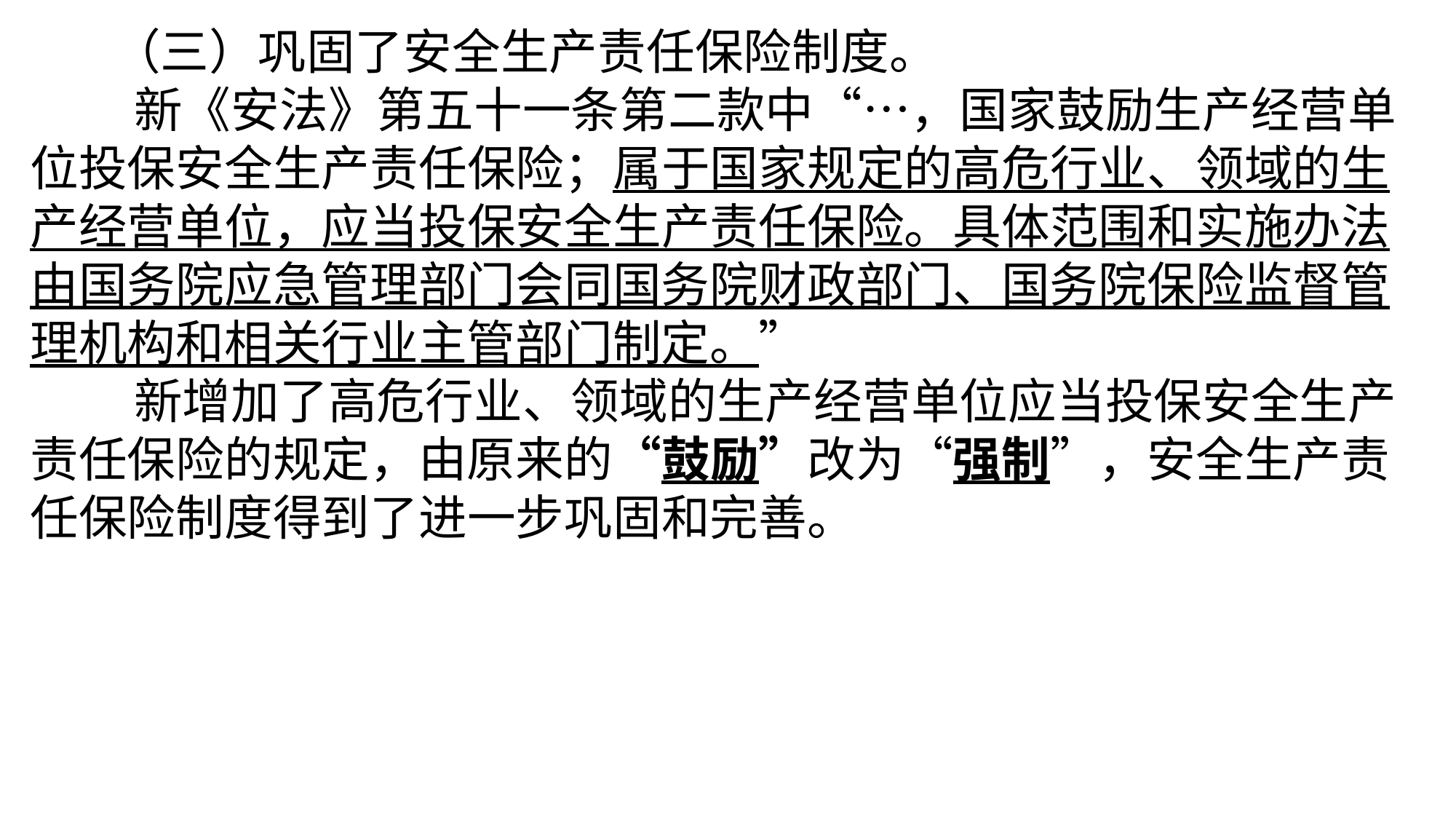

（三）巩固了安全生产责任保险制度。
    新《安法》第五十一条第二款中“…，国家鼓励生产经营单位投保安全生产责任保险；属于国家规定的高危行业、领域的生产经营单位，应当投保安全生产责任保险。具体范围和实施办法由国务院应急管理部门会同国务院财政部门、国务院保险监督管理机构和相关行业主管部门制定。”
    新增加了高危行业、领域的生产经营单位应当投保安全生产责任保险的规定，由原来的“鼓励”改为“强制”，安全生产责任保险制度得到了进一步巩固和完善。